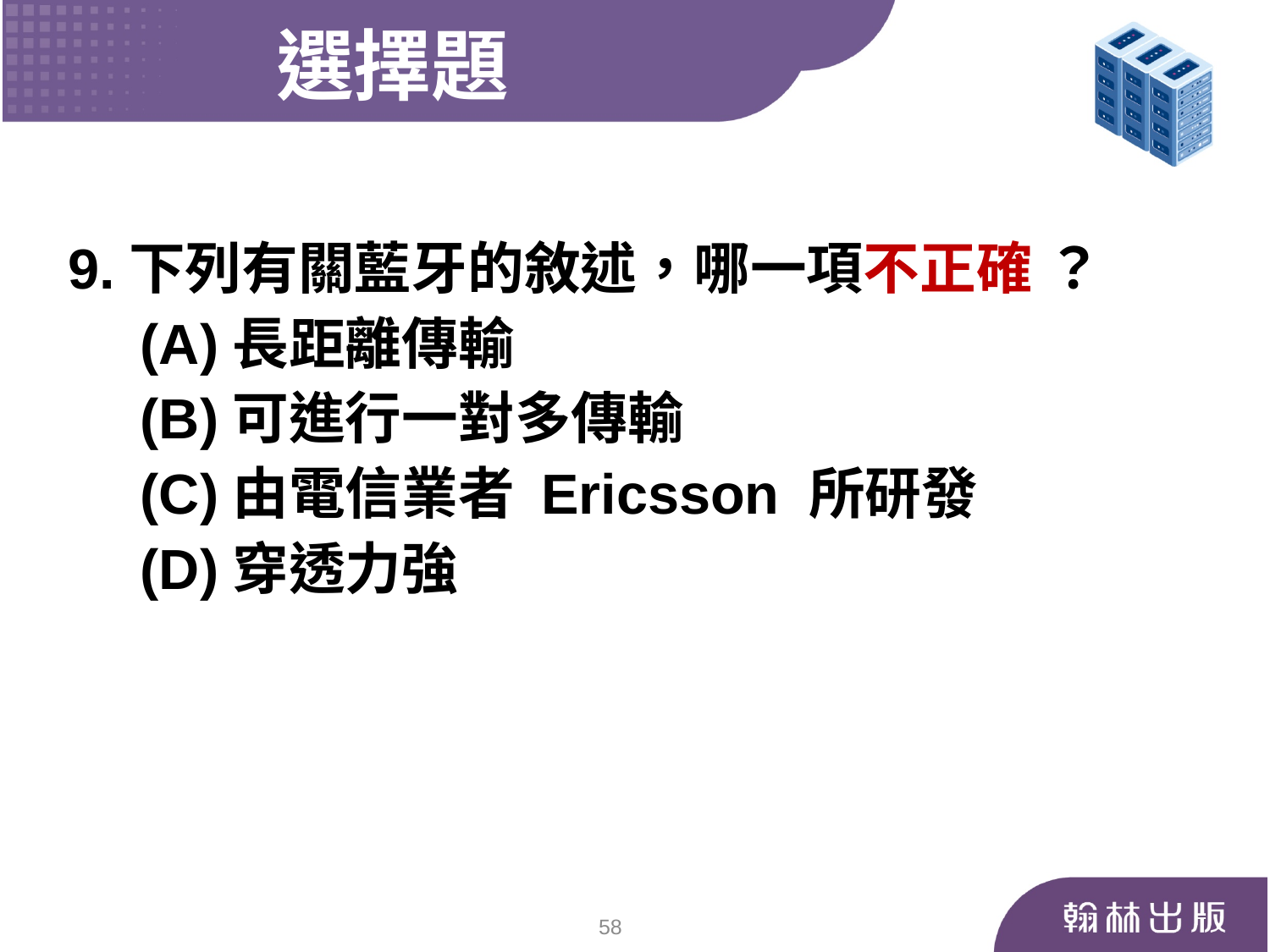

選擇題
9.下列有關藍牙的敘述，哪一項不正確 ？
	   (A)長距離傳輸
	   (B)可進行一對多傳輸
	   (C)由電信業者 Ericsson 所研發
	   (D)穿透力強

58